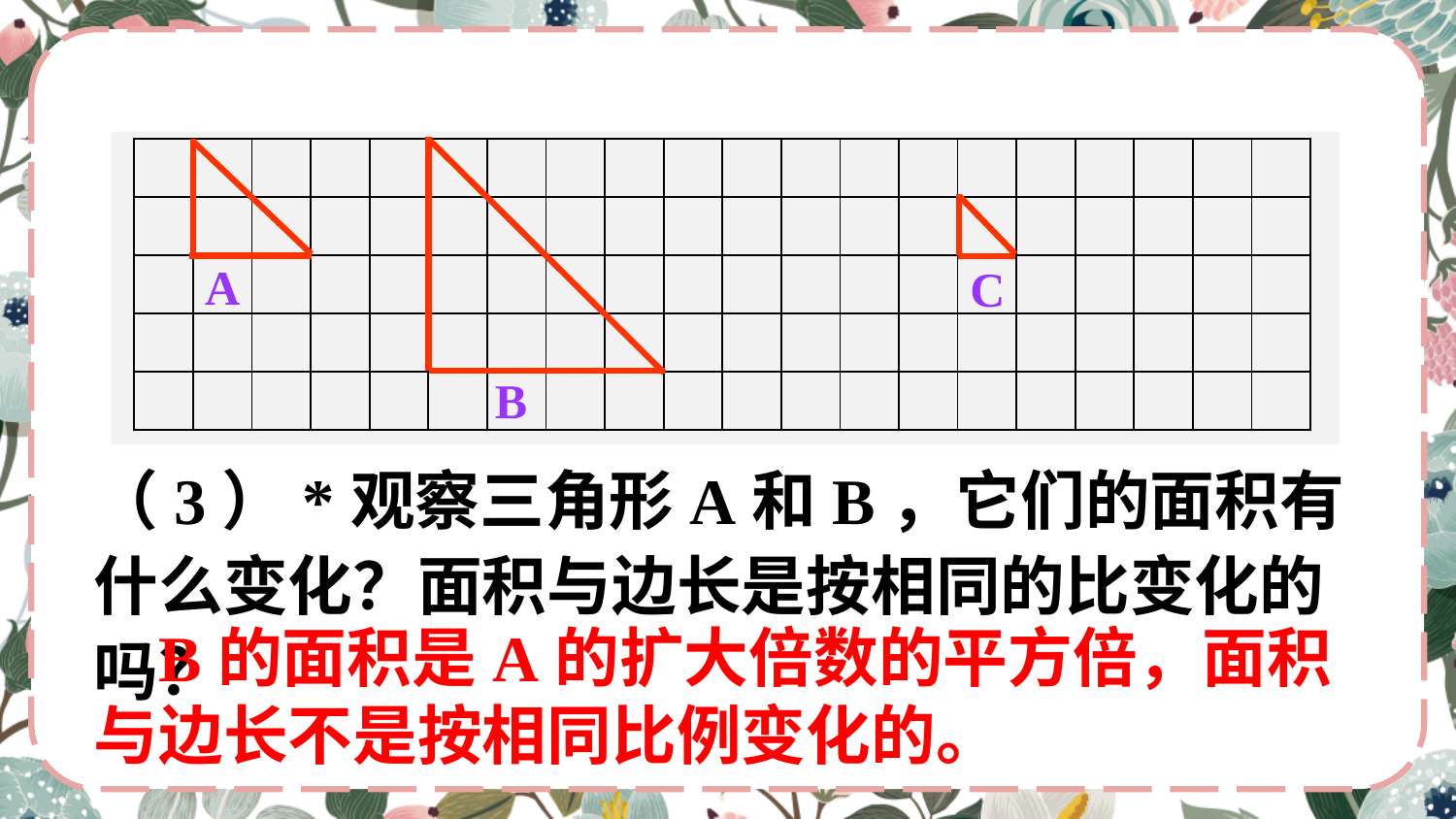

|  |  |  |  |  |  |  |  |  |  |  |  |  |  |  |  |  |  |  |  |
| --- | --- | --- | --- | --- | --- | --- | --- | --- | --- | --- | --- | --- | --- | --- | --- | --- | --- | --- | --- |
|  |  |  |  |  |  |  |  |  |  |  |  |  |  |  |  |  |  |  |  |
|  |  |  |  |  |  |  |  |  |  |  |  |  |  |  |  |  |  |  |  |
|  |  |  |  |  |  |  |  |  |  |  |  |  |  |  |  |  |  |  |  |
|  |  |  |  |  |  |  |  |  |  |  |  |  |  |  |  |  |  |  |  |
A
C
B
（3）*观察三角形A和B，它们的面积有什么变化？面积与边长是按相同的比变化的吗？
    B的面积是A的扩大倍数的平方倍，面积与边长不是按相同比例变化的。